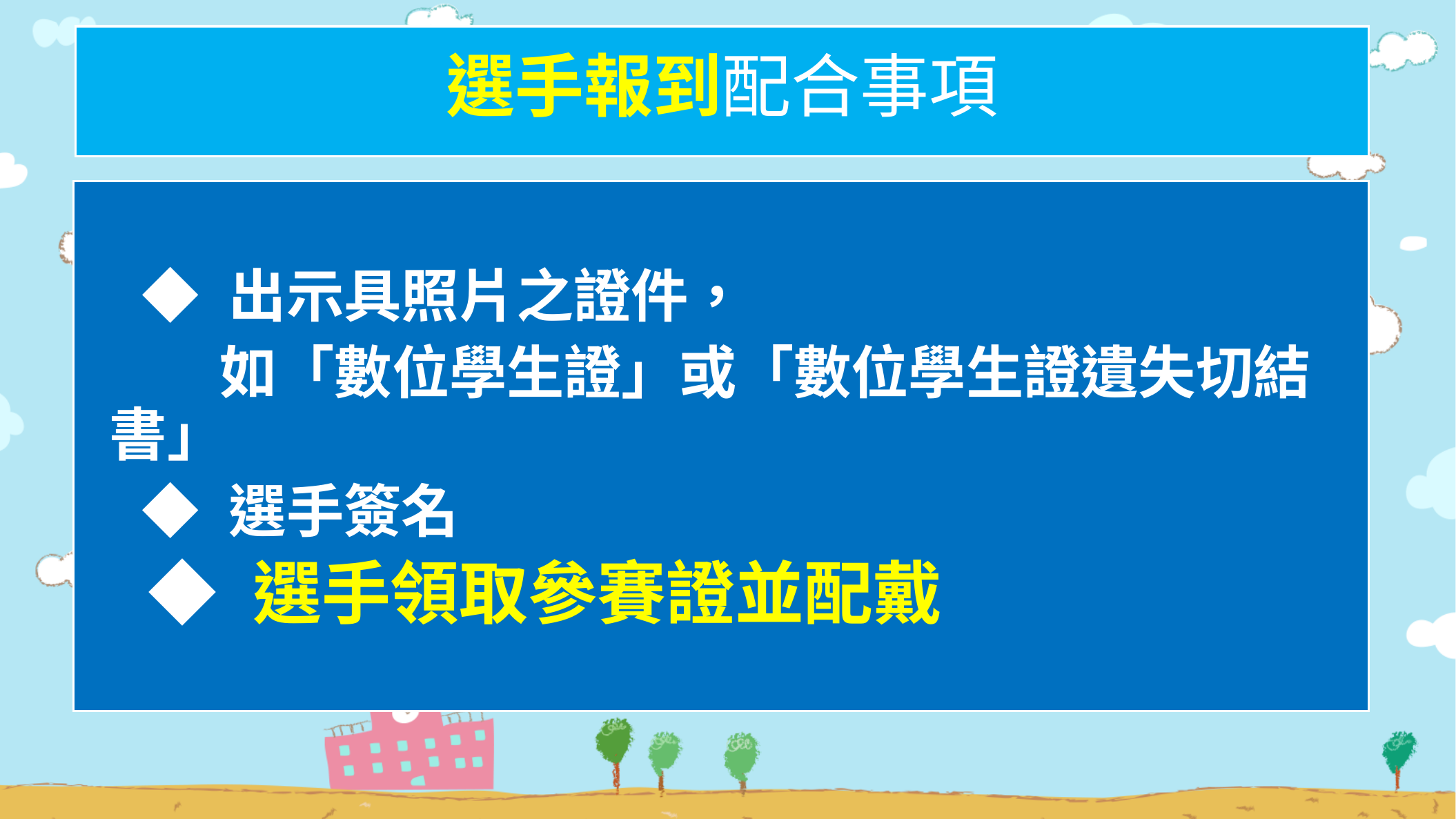

選手報到配合事項

  ◆ 出示具照片之證件，
      如「數位學生證」或「數位學生證遺失切結書」
  ◆ 選手簽名
  ◆ 選手領取參賽證並配戴